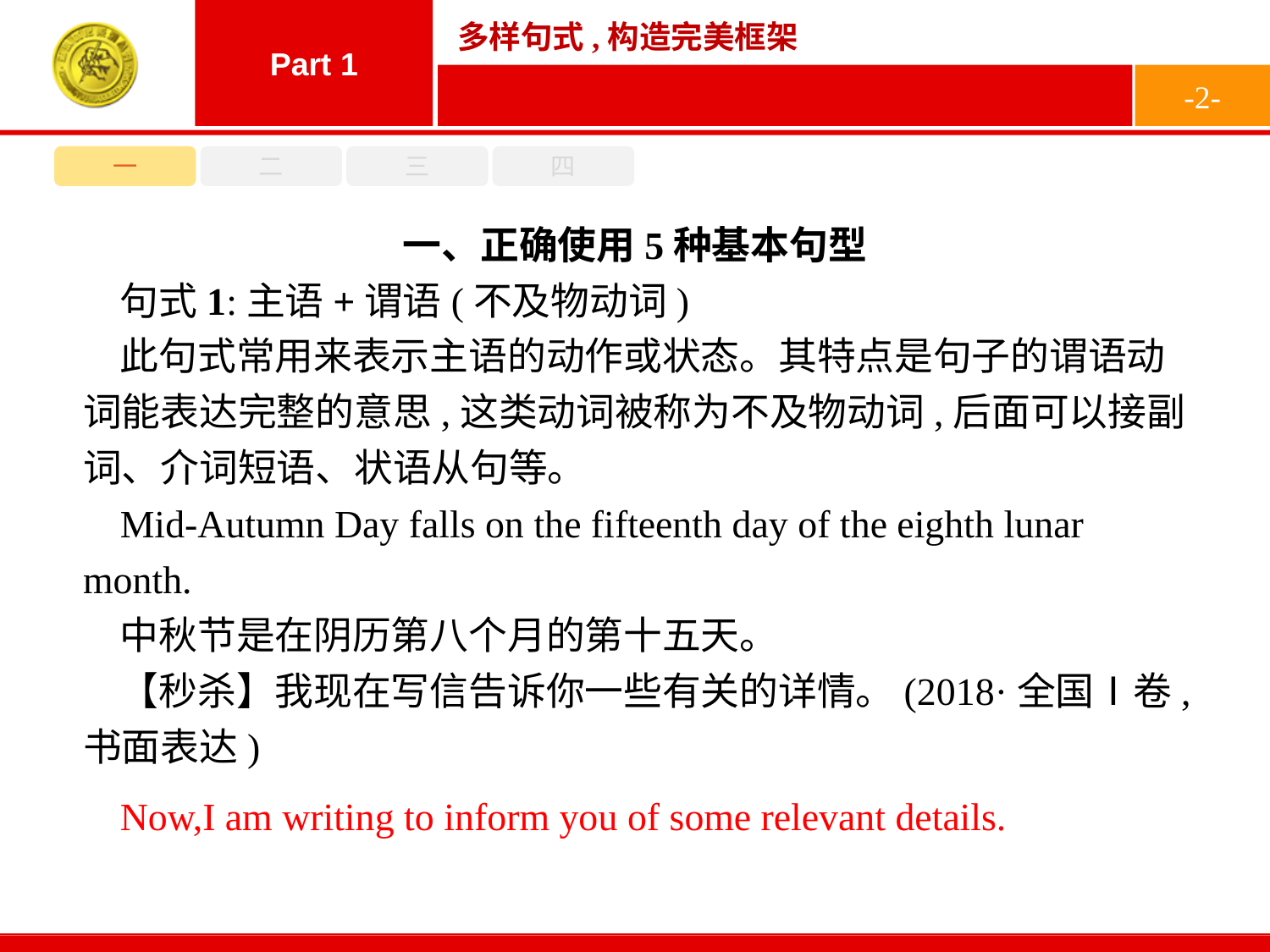

-2-
一
二
三
四
一、正确使用5种基本句型
句式1:主语+谓语(不及物动词)
此句式常用来表示主语的动作或状态。其特点是句子的谓语动词能表达完整的意思,这类动词被称为不及物动词,后面可以接副词、介词短语、状语从句等。
Mid-Autumn Day falls on the fifteenth day of the eighth lunar month.
中秋节是在阴历第八个月的第十五天。
【秒杀】我现在写信告诉你一些有关的详情。(2018·全国Ⅰ卷,书面表达)
Now,I am writing to inform you of some relevant details.